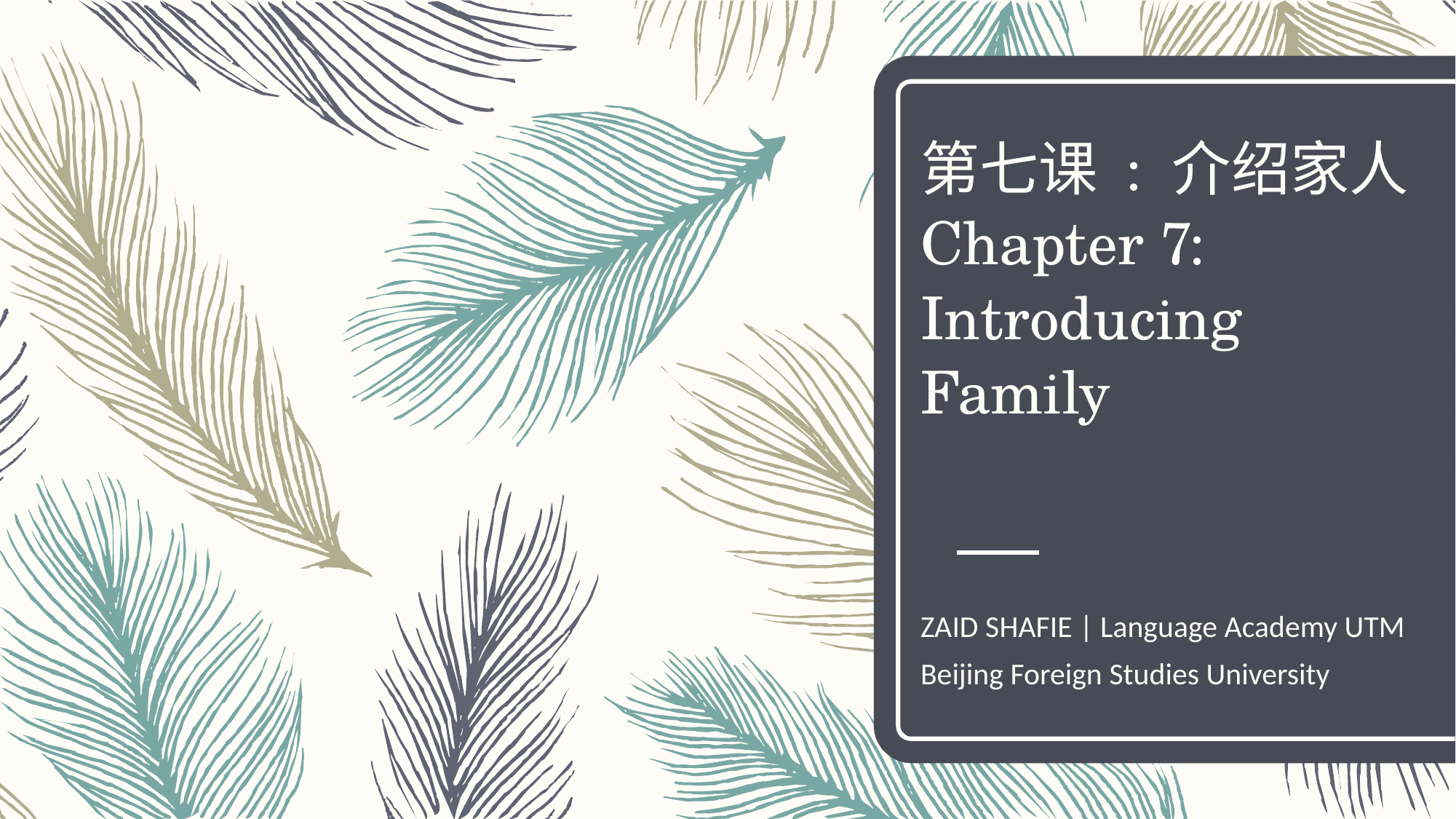

# 第七课 : 介绍家人 Chapter 7: Introducing Family
ZAID SHAFIE | Language Academy UTM Beijing Foreign Studies University